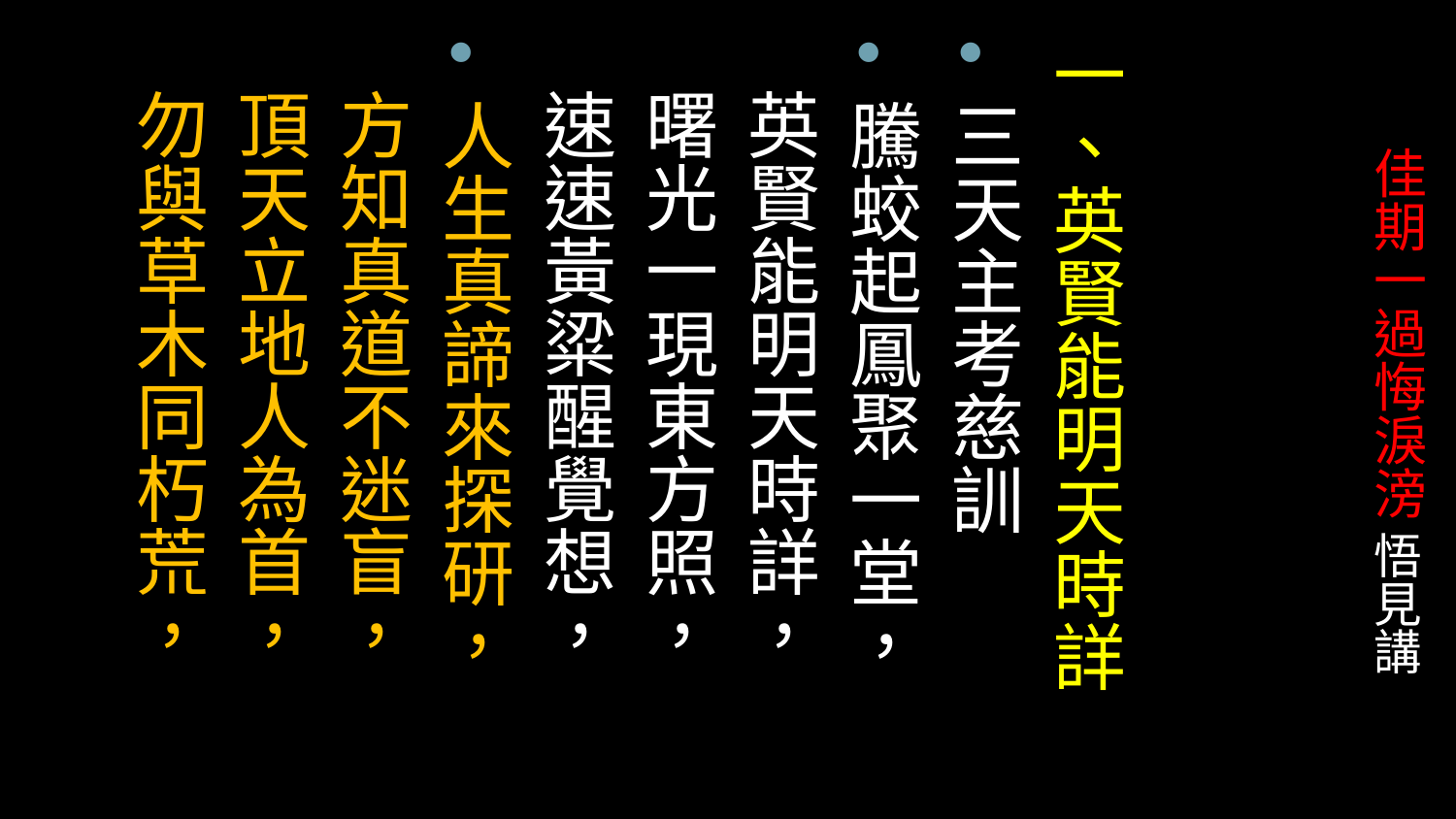

一、英賢能明天時詳
三天主考慈訓
騰蛟起鳳聚一堂，
  英賢能明天時詳，
  曙光一現東方照，
  速速黃粱醒覺想，
人生真諦來探研，
  方知真道不迷盲，
  頂天立地人為首，
  勿與草木同朽荒，

# 佳期一過悔淚滂 悟見講